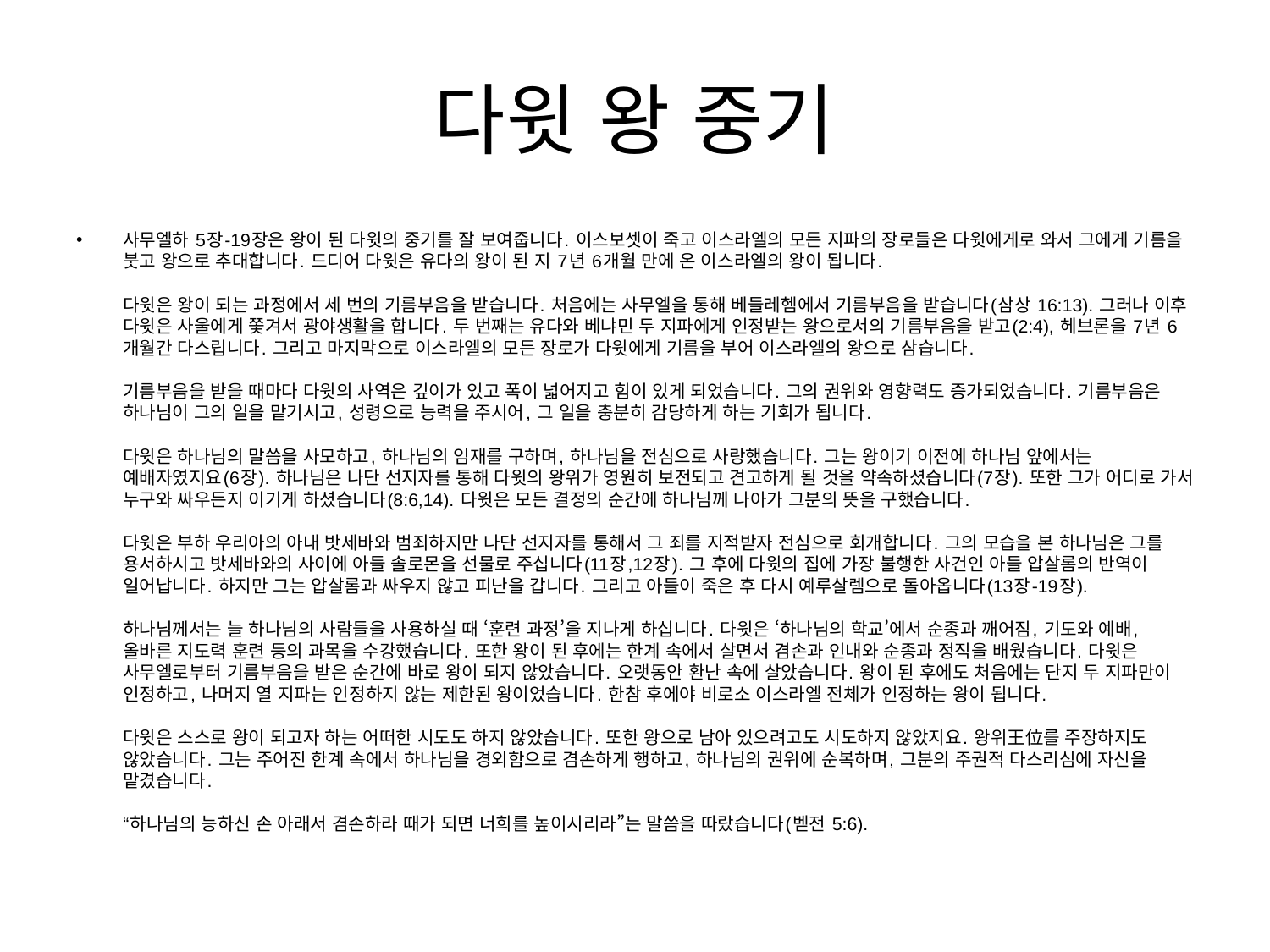

# 다윗 왕 중기
사무엘하 5장-19장은 왕이 된 다윗의 중기를 잘 보여줍니다. 이스보셋이 죽고 이스라엘의 모든 지파의 장로들은 다윗에게로 와서 그에게 기름을 붓고 왕으로 추대합니다. 드디어 다윗은 유다의 왕이 된 지 7년 6개월 만에 온 이스라엘의 왕이 됩니다.
다윗은 왕이 되는 과정에서 세 번의 기름부음을 받습니다. 처음에는 사무엘을 통해 베들레헴에서 기름부음을 받습니다(삼상 16:13). 그러나 이후 다윗은 사울에게 쫓겨서 광야생활을 합니다. 두 번째는 유다와 베냐민 두 지파에게 인정받는 왕으로서의 기름부음을 받고(2:4), 헤브론을 7년 6개월간 다스립니다. 그리고 마지막으로 이스라엘의 모든 장로가 다윗에게 기름을 부어 이스라엘의 왕으로 삼습니다.
기름부음을 받을 때마다 다윗의 사역은 깊이가 있고 폭이 넓어지고 힘이 있게 되었습니다. 그의 권위와 영향력도 증가되었습니다. 기름부음은 하나님이 그의 일을 맡기시고, 성령으로 능력을 주시어, 그 일을 충분히 감당하게 하는 기회가 됩니다. 
다윗은 하나님의 말씀을 사모하고, 하나님의 임재를 구하며, 하나님을 전심으로 사랑했습니다. 그는 왕이기 이전에 하나님 앞에서는 예배자였지요(6장). 하나님은 나단 선지자를 통해 다윗의 왕위가 영원히 보전되고 견고하게 될 것을 약속하셨습니다(7장). 또한 그가 어디로 가서 누구와 싸우든지 이기게 하셨습니다(8:6,14). 다윗은 모든 결정의 순간에 하나님께 나아가 그분의 뜻을 구했습니다.
다윗은 부하 우리아의 아내 밧세바와 범죄하지만 나단 선지자를 통해서 그 죄를 지적받자 전심으로 회개합니다. 그의 모습을 본 하나님은 그를 용서하시고 밧세바와의 사이에 아들 솔로몬을 선물로 주십니다(11장,12장). 그 후에 다윗의 집에 가장 불행한 사건인 아들 압살롬의 반역이 일어납니다. 하지만 그는 압살롬과 싸우지 않고 피난을 갑니다. 그리고 아들이 죽은 후 다시 예루살렘으로 돌아옵니다(13장-19장).
하나님께서는 늘 하나님의 사람들을 사용하실 때 ‘훈련 과정’을 지나게 하십니다. 다윗은 ‘하나님의 학교’에서 순종과 깨어짐, 기도와 예배, 올바른 지도력 훈련 등의 과목을 수강했습니다. 또한 왕이 된 후에는 한계 속에서 살면서 겸손과 인내와 순종과 정직을 배웠습니다. 다윗은 사무엘로부터 기름부음을 받은 순간에 바로 왕이 되지 않았습니다. 오랫동안 환난 속에 살았습니다. 왕이 된 후에도 처음에는 단지 두 지파만이 인정하고, 나머지 열 지파는 인정하지 않는 제한된 왕이었습니다. 한참 후에야 비로소 이스라엘 전체가 인정하는 왕이 됩니다.
다윗은 스스로 왕이 되고자 하는 어떠한 시도도 하지 않았습니다. 또한 왕으로 남아 있으려고도 시도하지 않았지요. 왕위王位를 주장하지도 않았습니다. 그는 주어진 한계 속에서 하나님을 경외함으로 겸손하게 행하고, 하나님의 권위에 순복하며, 그분의 주권적 다스리심에 자신을 맡겼습니다. 
“하나님의 능하신 손 아래서 겸손하라 때가 되면 너희를 높이시리라”는 말씀을 따랐습니다(벧전 5:6).